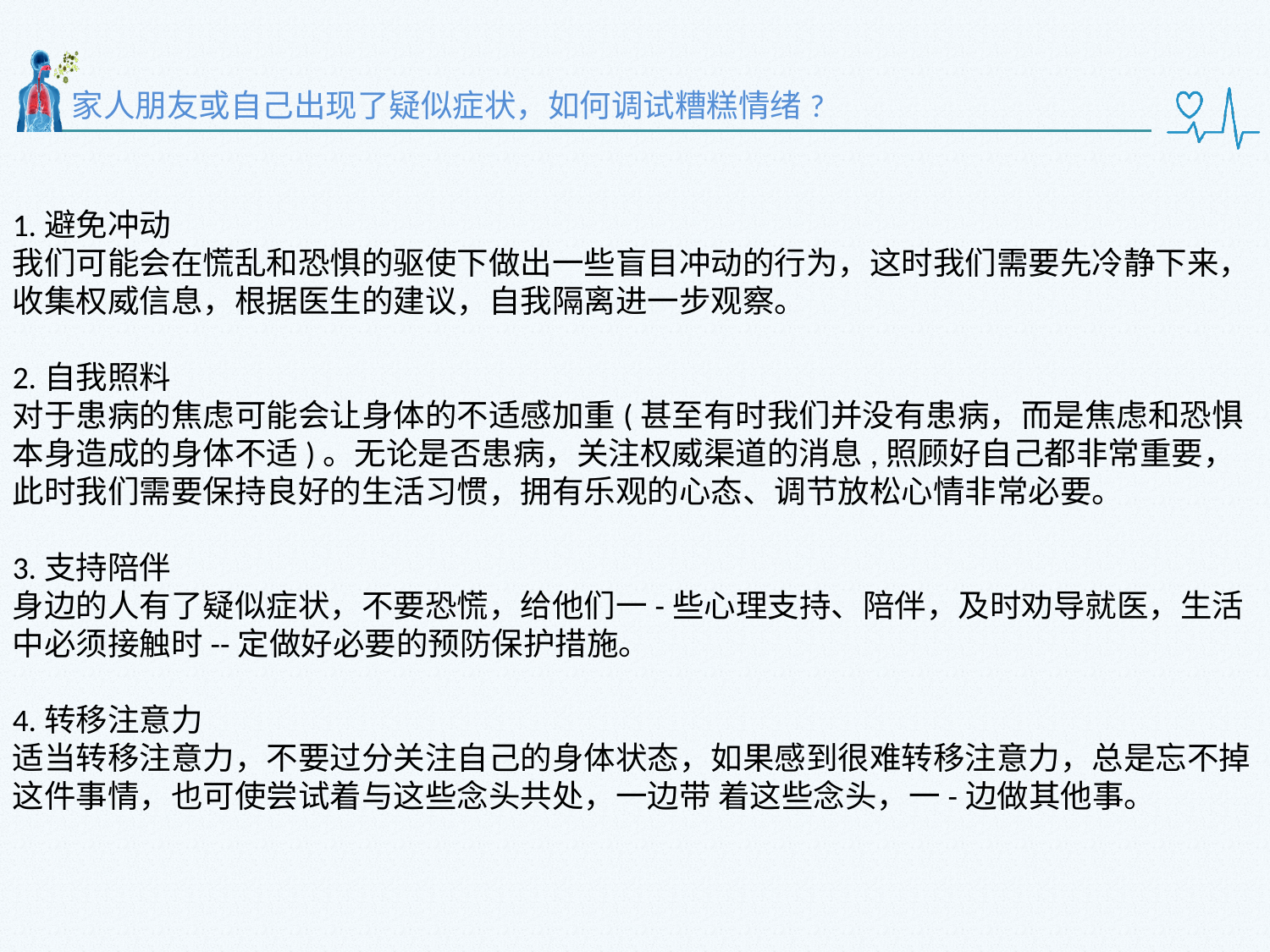

家人朋友或自己出现了疑似症状，如何调试糟糕情绪?
1.避免冲动
我们可能会在慌乱和恐惧的驱使下做出一些盲目冲动的行为，这时我们需要先冷静下来，收集权威信息，根据医生的建议，自我隔离进一步观察。
2.自我照料
对于患病的焦虑可能会让身体的不适感加重(甚至有时我们并没有患病，而是焦虑和恐惧本身造成的身体不适)。无论是否患病，关注权威渠道的消息,照顾好自己都非常重要，此时我们需要保持良好的生活习惯，拥有乐观的心态、调节放松心情非常必要。
3.支持陪伴
身边的人有了疑似症状，不要恐慌，给他们一-些心理支持、陪伴，及时劝导就医，生活中必须接触时--定做好必要的预防保护措施。
4.转移注意力
适当转移注意力，不要过分关注自己的身体状态，如果感到很难转移注意力，总是忘不掉这件事情，也可使尝试着与这些念头共处，一边带 着这些念头，一-边做其他事。